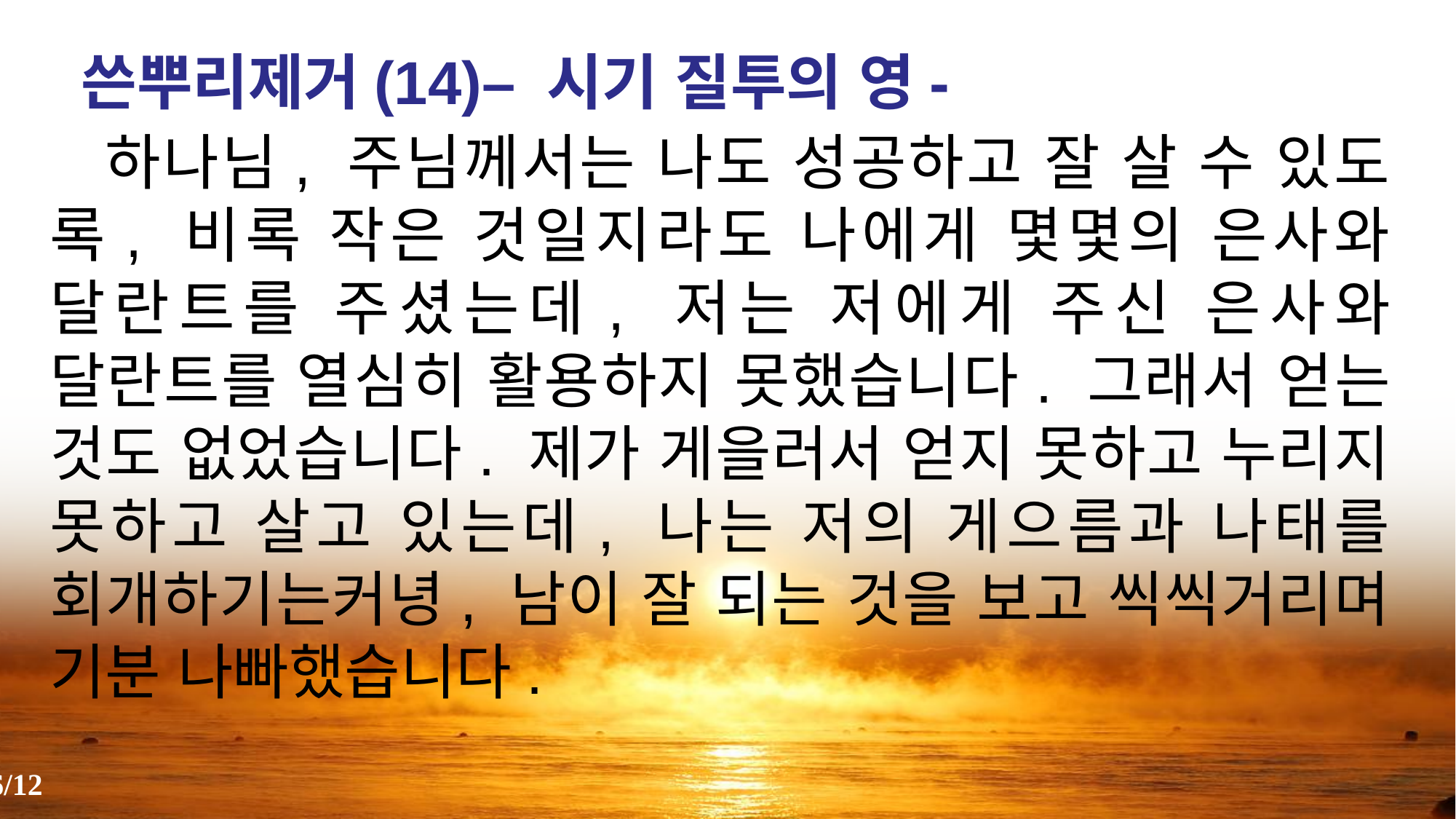

쓴뿌리제거(14)– 시기 질투의 영-
  하나님, 주님께서는 나도 성공하고 잘 살 수 있도록, 비록 작은 것일지라도 나에게 몇몇의 은사와 달란트를 주셨는데, 저는 저에게 주신 은사와 달란트를 열심히 활용하지 못했습니다. 그래서 얻는 것도 없었습니다. 제가 게을러서 얻지 못하고 누리지 못하고 살고 있는데, 나는 저의 게으름과 나태를 회개하기는커녕, 남이 잘 되는 것을 보고 씩씩거리며 기분 나빠했습니다.